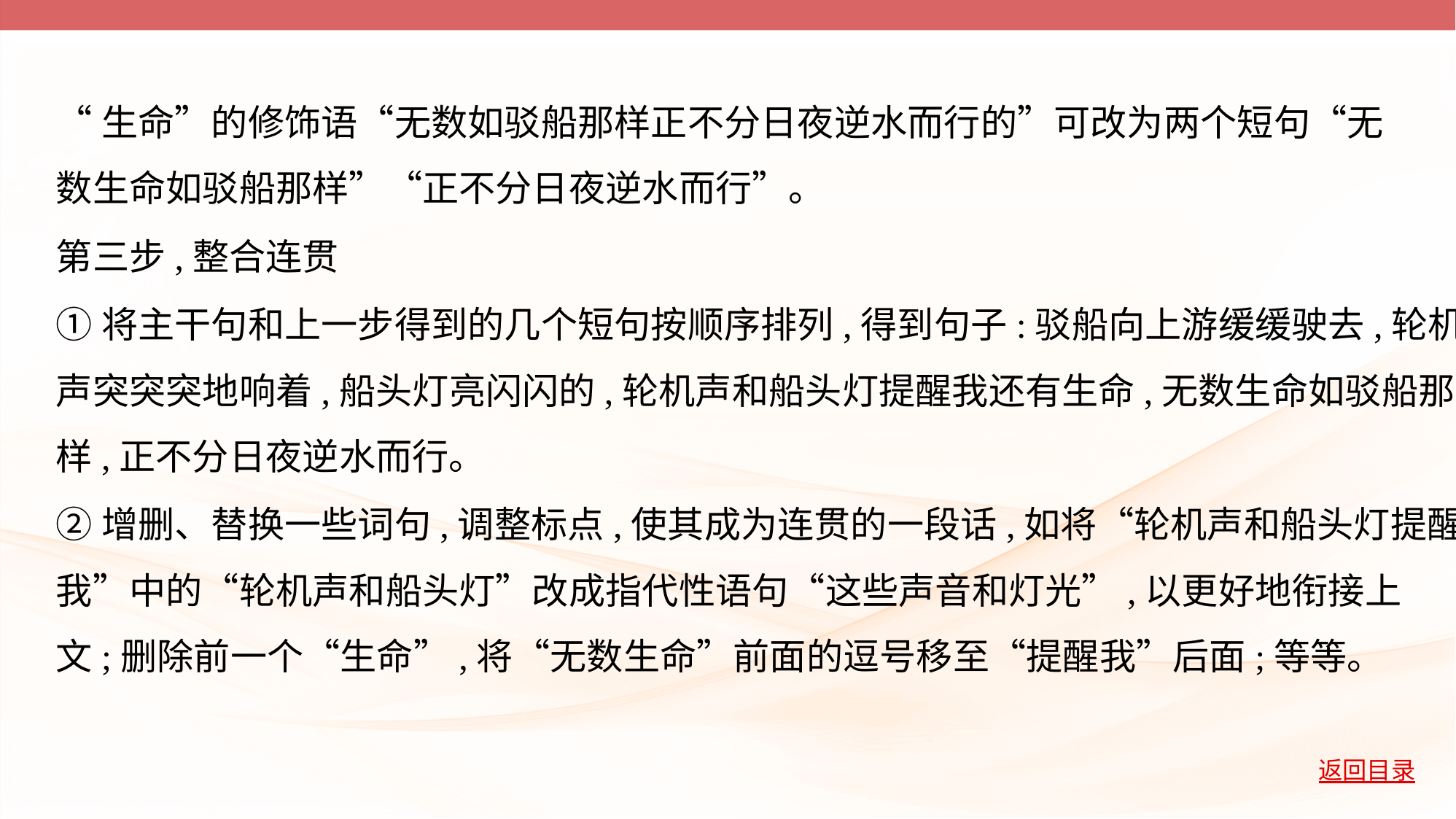

“生命”的修饰语“无数如驳船那样正不分日夜逆水而行的”可改为两个短句“无
数生命如驳船那样”“正不分日夜逆水而行”。
第三步,整合连贯
①将主干句和上一步得到的几个短句按顺序排列,得到句子:驳船向上游缓缓驶去,轮机
声突突突地响着,船头灯亮闪闪的,轮机声和船头灯提醒我还有生命,无数生命如驳船那
样,正不分日夜逆水而行。
②增删、替换一些词句,调整标点,使其成为连贯的一段话,如将“轮机声和船头灯提醒
我”中的“轮机声和船头灯”改成指代性语句“这些声音和灯光”,以更好地衔接上
文;删除前一个“生命”,将“无数生命”前面的逗号移至“提醒我”后面;等等。